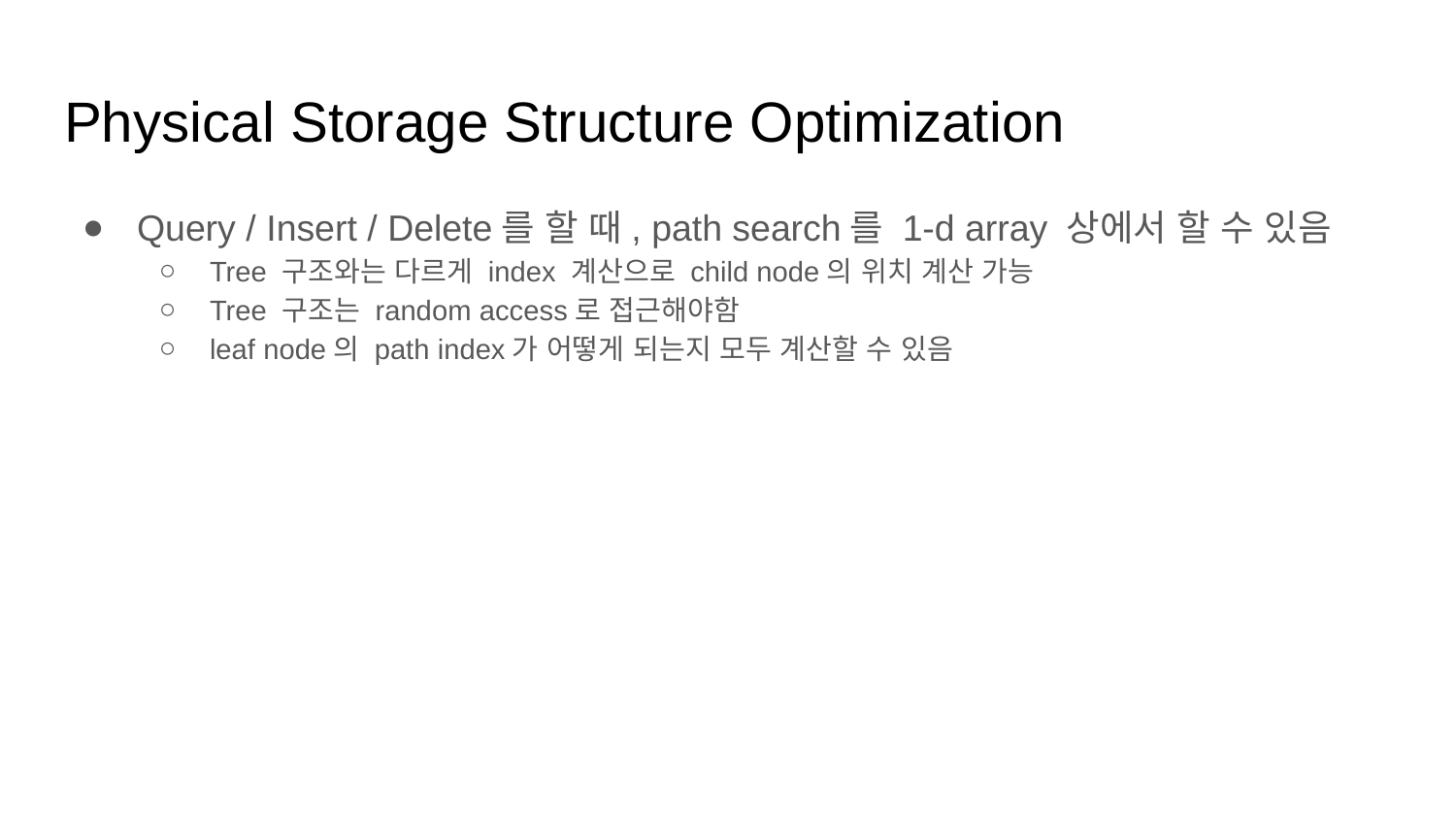

# Physical Storage Structure Optimization
Query / Insert / Delete를 할 때, path search를 1-d array 상에서 할 수 있음
Tree 구조와는 다르게 index 계산으로 child node의 위치 계산 가능
Tree 구조는 random access로 접근해야함
leaf node의 path index가 어떻게 되는지 모두 계산할 수 있음